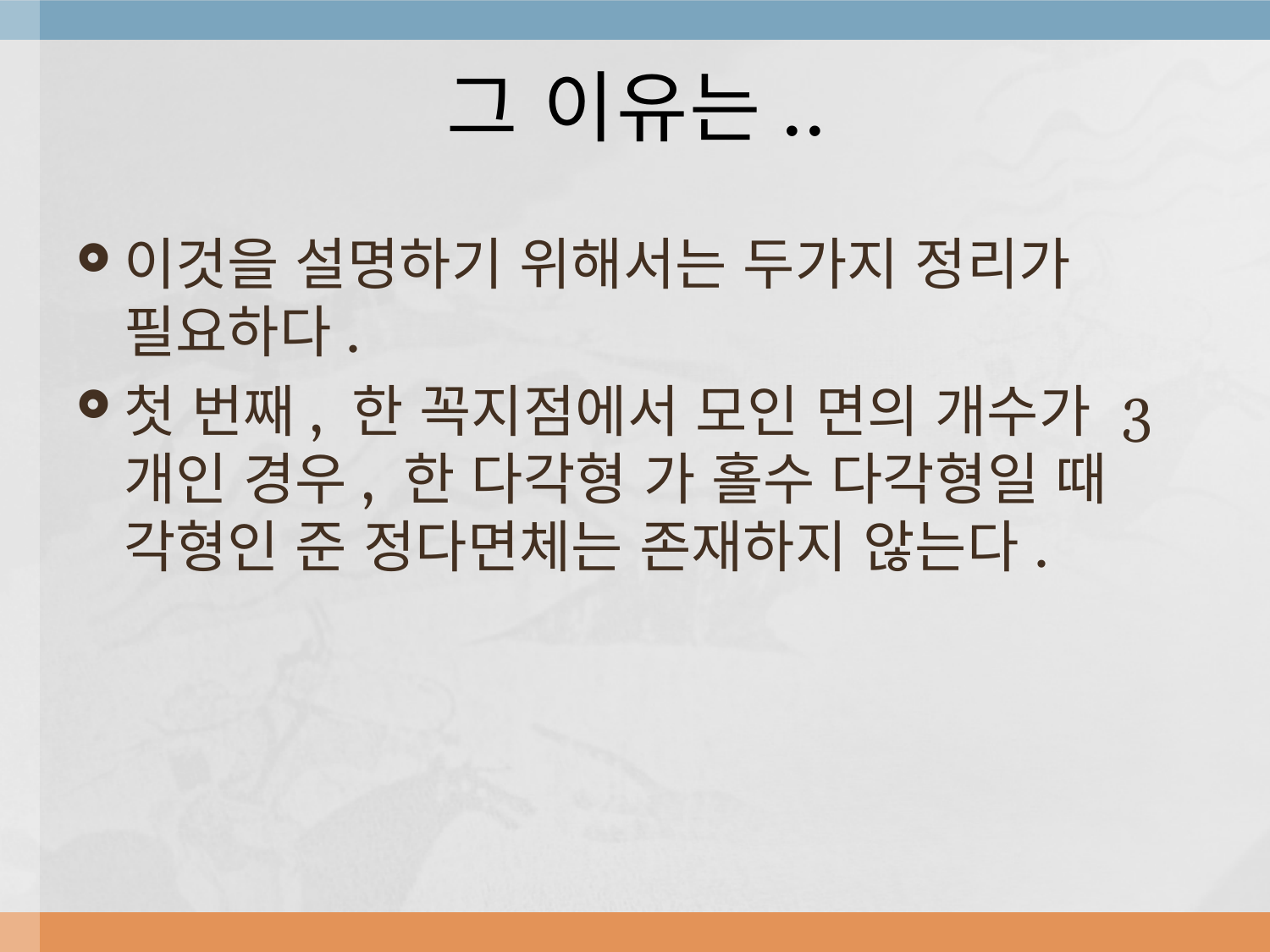

# 그 이유는..
이것을 설명하기 위해서는 두가지 정리가 필요하다.
첫 번째, 한 꼭지점에서 모인 면의 개수가 3개인 경우, 한 다각형 가 홀수 다각형일 때 각형인 준 정다면체는 존재하지 않는다.